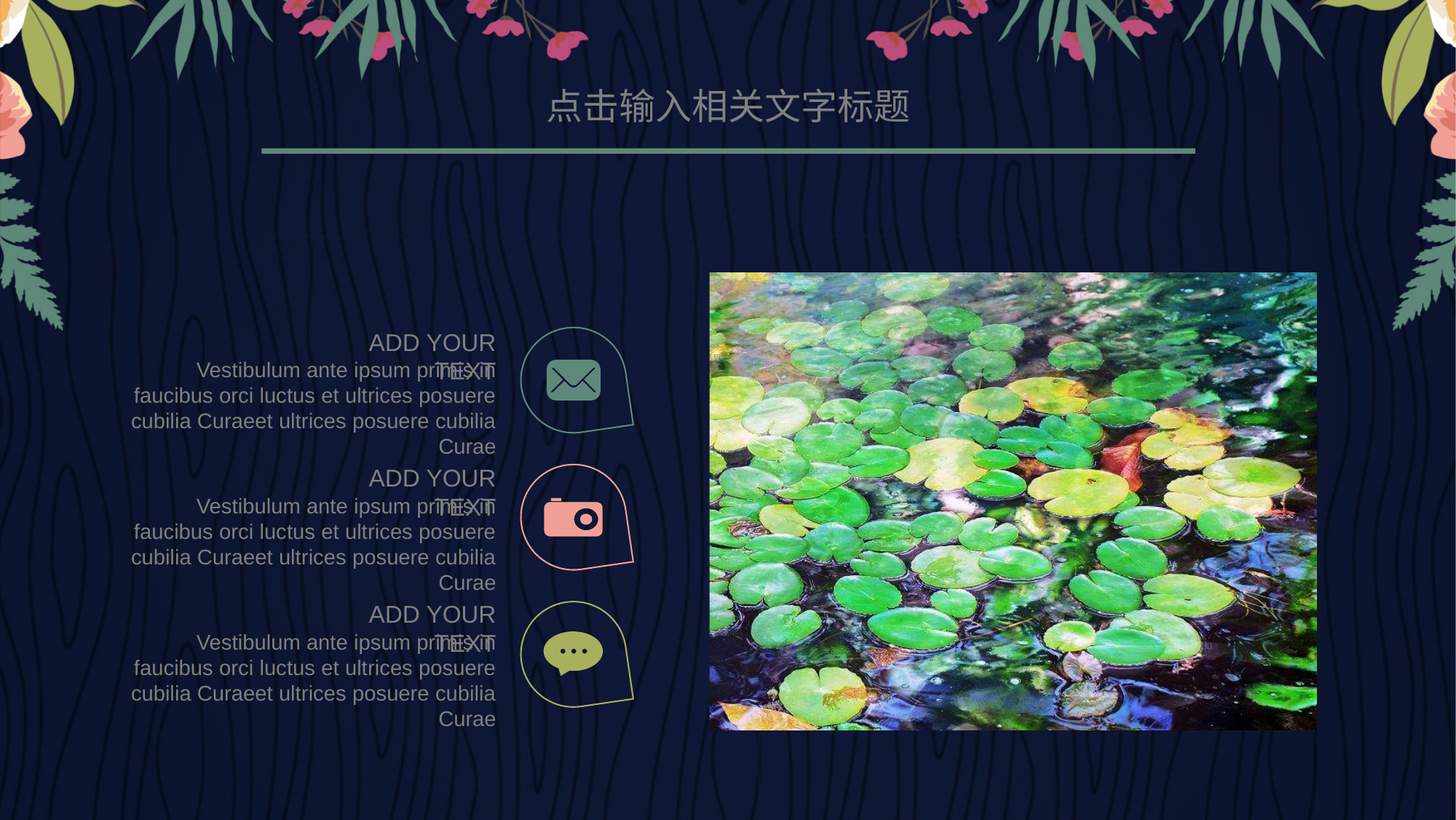

点击输入相关文字标题

ADD YOUR TEXT

Vestibulum ante ipsum primis in faucibus orci luctus et ultrices posuere cubilia Curaeet ultrices posuere cubilia Curae

ADD YOUR TEXT

Vestibulum ante ipsum primis in faucibus orci luctus et ultrices posuere cubilia Curaeet ultrices posuere cubilia Curae

ADD YOUR TEXT

Vestibulum ante ipsum primis in faucibus orci luctus et ultrices posuere cubilia Curaeet ultrices posuere cubilia Curae